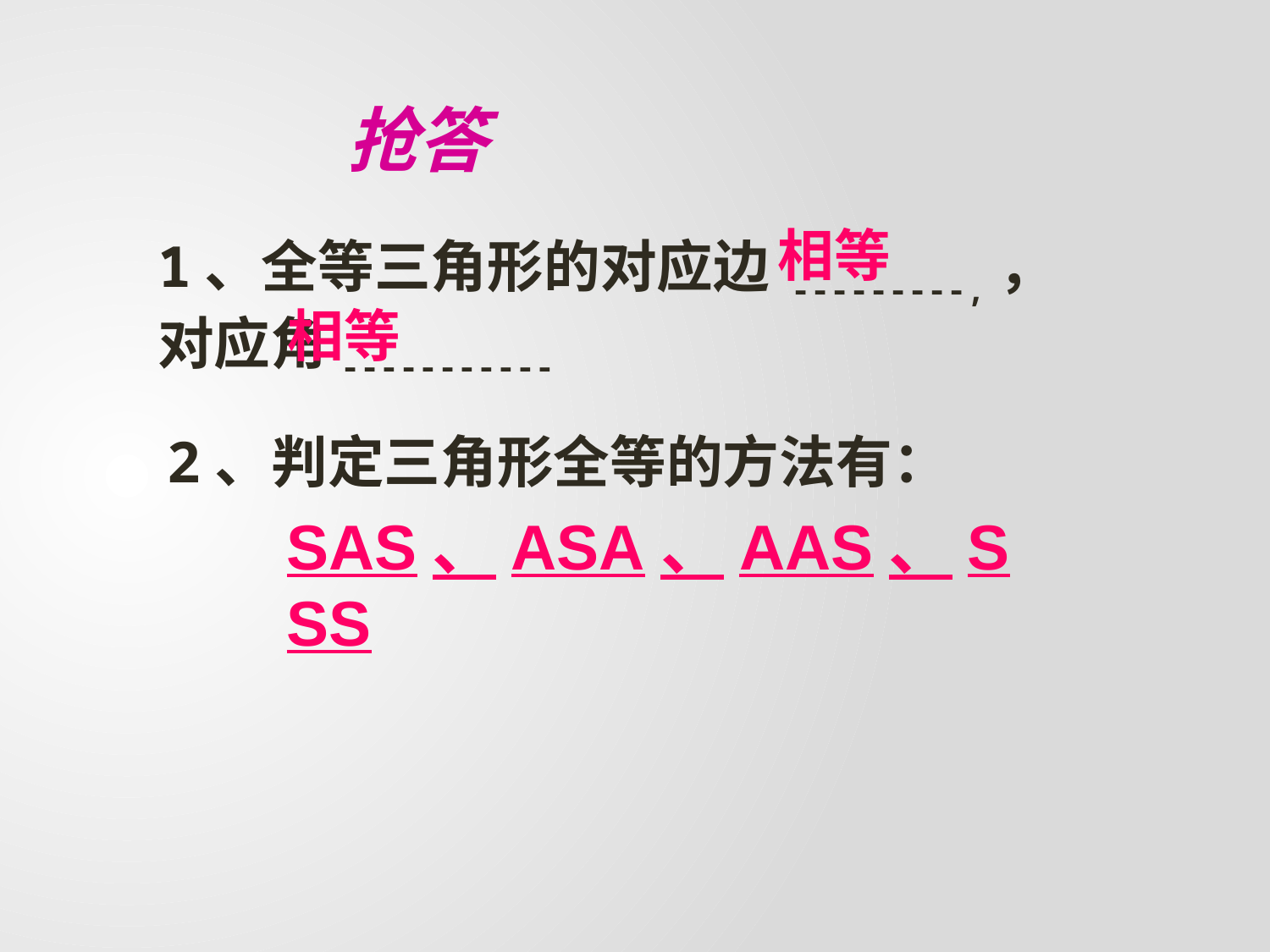

抢答
相等
1、全等三角形的对应边 ---------,，对应角-----------
相等
2、判定三角形全等的方法有：
SAS、ASA、AAS、SSS